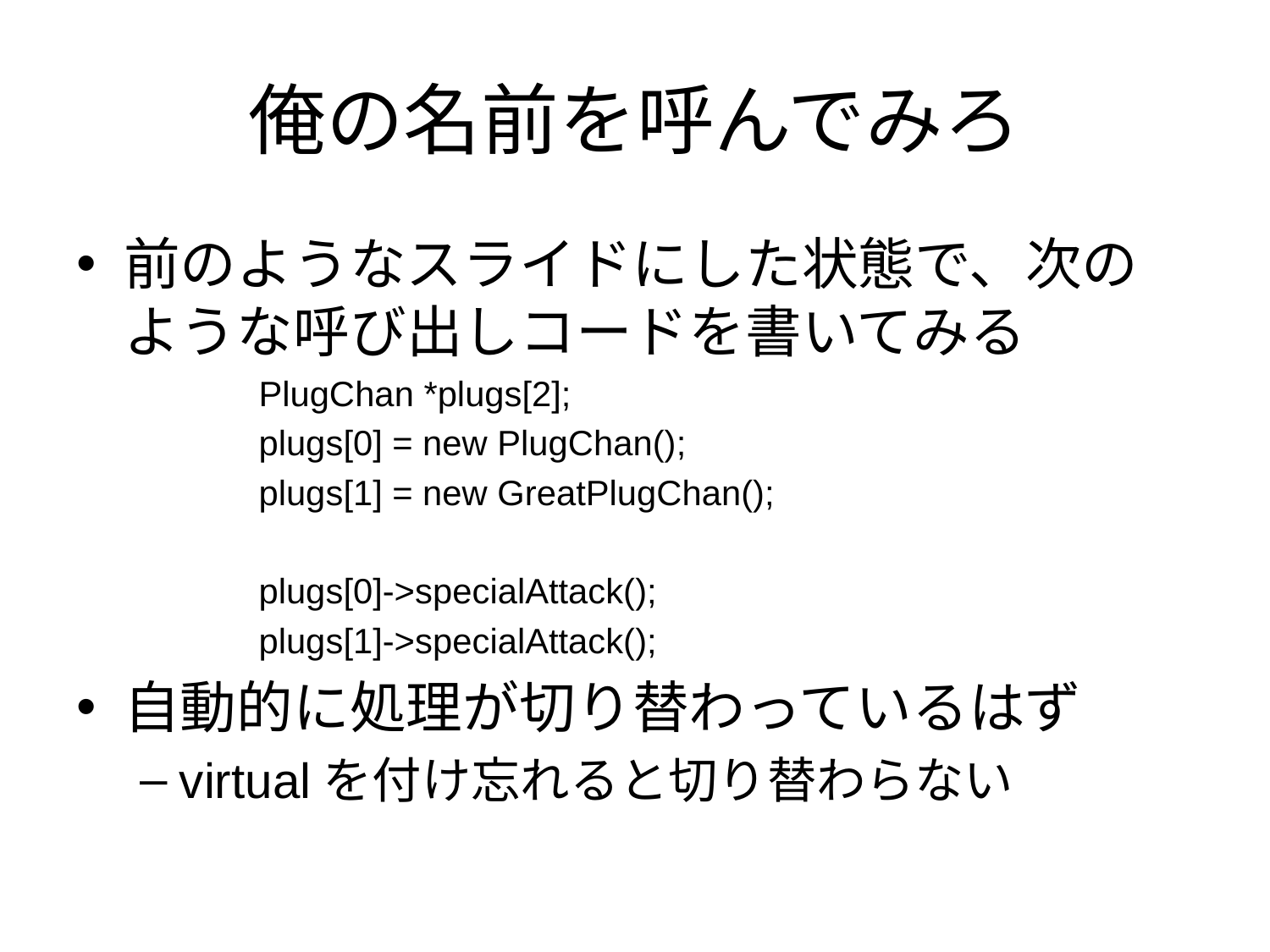

# 俺の名前を呼んでみろ
前のようなスライドにした状態で、次のような呼び出しコードを書いてみる
PlugChan *plugs[2];
plugs[0] = new PlugChan();
plugs[1] = new GreatPlugChan();

plugs[0]->specialAttack();
plugs[1]->specialAttack();
自動的に処理が切り替わっているはず
virtualを付け忘れると切り替わらない